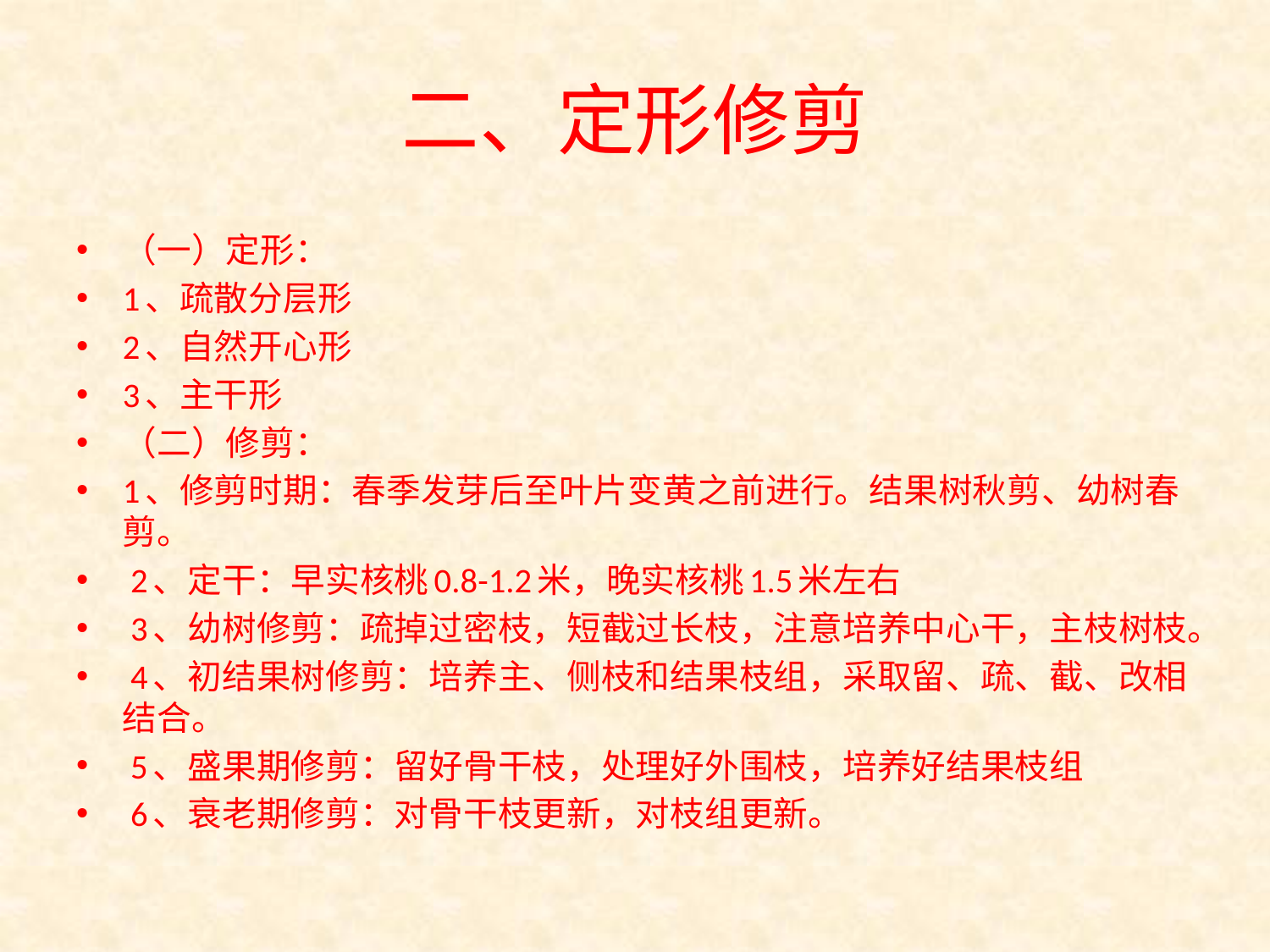

# 二、定形修剪
（一）定形：
1、疏散分层形
2、自然开心形
3、主干形
（二）修剪：
1、修剪时期：春季发芽后至叶片变黄之前进行。结果树秋剪、幼树春剪。
 2、定干：早实核桃0.8-1.2米，晚实核桃1.5米左右
 3、幼树修剪：疏掉过密枝，短截过长枝，注意培养中心干，主枝树枝。
 4、初结果树修剪：培养主、侧枝和结果枝组，采取留、疏、截、改相结合。
 5、盛果期修剪：留好骨干枝，处理好外围枝，培养好结果枝组
 6、衰老期修剪：对骨干枝更新，对枝组更新。